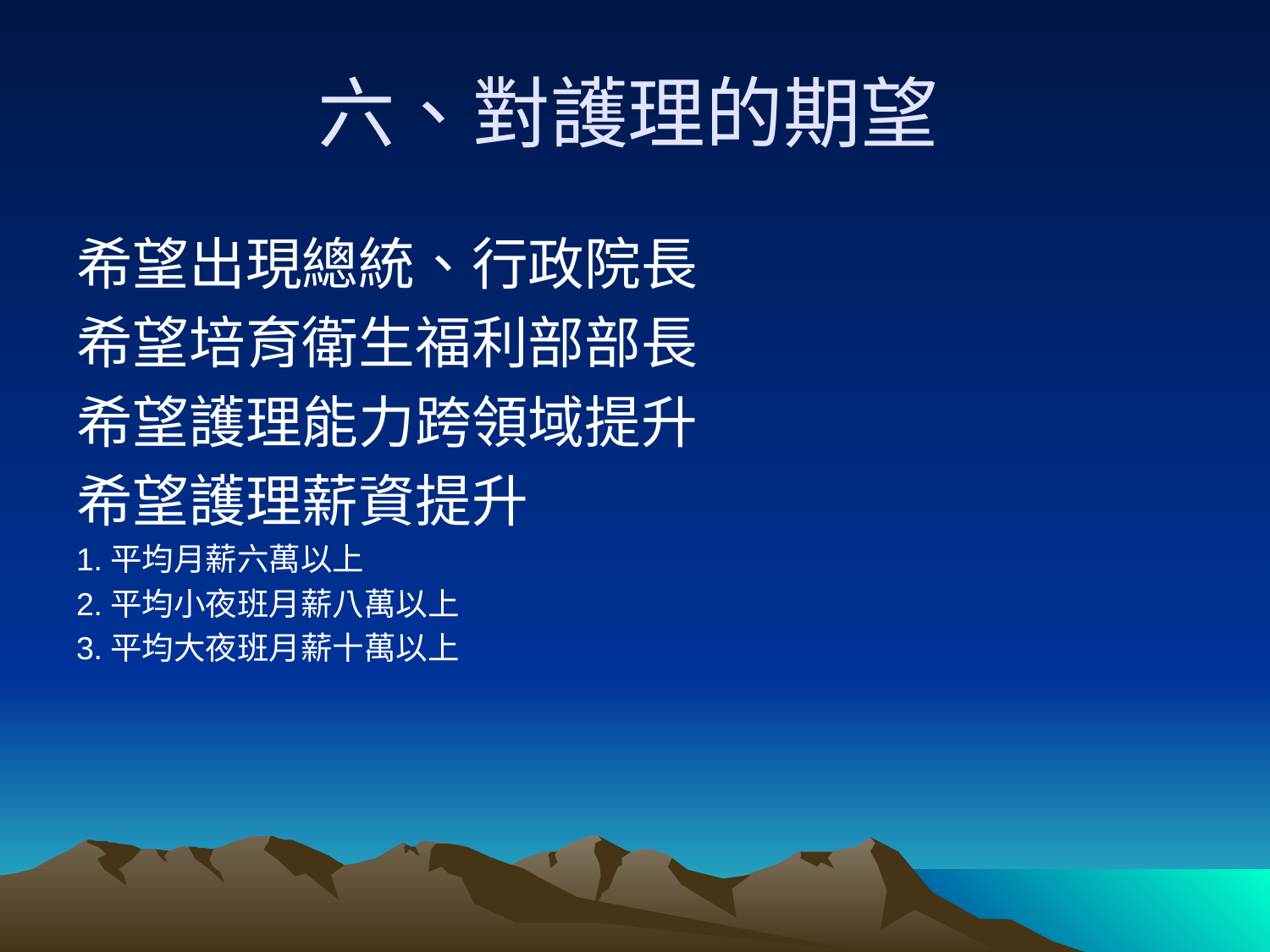

# 六、對護理的期望
希望出現總統、行政院長
希望培育衛生福利部部長
希望護理能力跨領域提升
希望護理薪資提升
1.平均月薪六萬以上
2.平均小夜班月薪八萬以上
3.平均大夜班月薪十萬以上